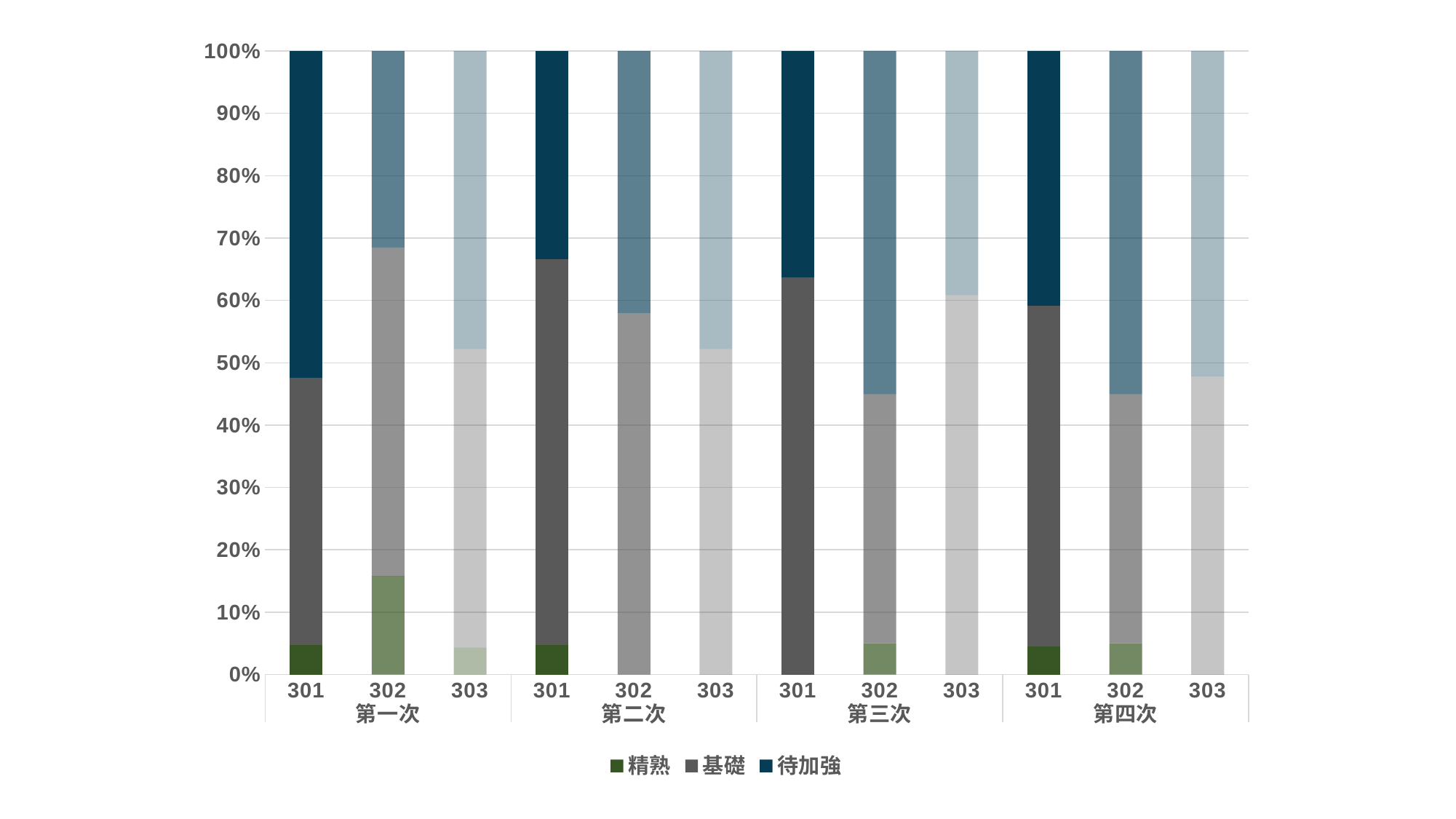

### Chart

| Category | 精熟 | 基礎 | 待加強 |
|---|---|---|---|
| 301 | 0.05 | 0.45 | 0.55 |
| 302 | 0.15789473684210525 | 0.5263157894736842 | 0.3157894736842105 |
| 303 | 0.043478260869565216 | 0.4782608695652174 | 0.4782608695652174 |
| 301 | 0.05 | 0.65 | 0.35 |
| 302 | 0.0 | 0.5789473684210527 | 0.42105263157894735 |
| 303 | 0.0 | 0.5217391304347826 | 0.4782608695652174 |
| 301 | 0.0 | 0.6363636363636364 | 0.36363636363636365 |
| 302 | 0.05263157894736842 | 0.42105263157894735 | 0.5789473684210527 |
| 303 | 0.0 | 0.6086956521739131 | 0.391304347826087 |
| 301 | 0.045454545454545456 | 0.5454545454545454 | 0.4090909090909091 |
| 302 | 0.05263157894736842 | 0.42105263157894735 | 0.5789473684210527 |
| 303 | 0.0 | 0.4782608695652174 | 0.5217391304347826 |